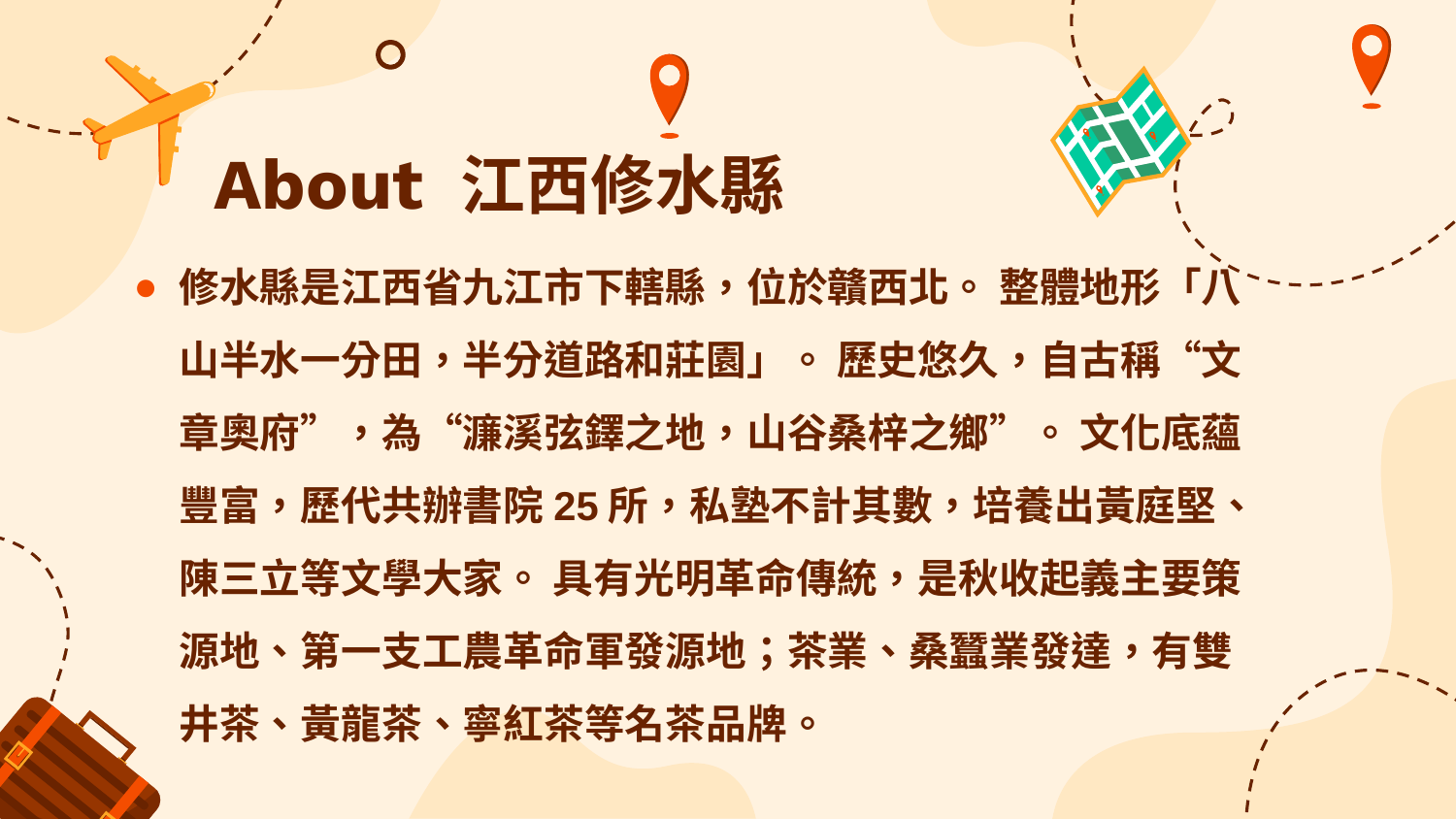

# About 江西修水縣

修水縣是江西省九江市下轄縣，位於贛西北。 整體地形「八山半水一分田，半分道路和莊園」。 歷史悠久，自古稱“文章奧府”，為“濂溪弦鐸之地，山谷桑梓之鄉”。 文化底蘊豐富，歷代共辦書院25所，私塾不計其數，培養出黃庭堅、陳三立等文學大家。 具有光明革命傳統，是秋收起義主要策源地、第一支工農革命軍發源地；茶業、桑蠶業發達，有雙井茶、黃龍茶、寧紅茶等名茶品牌。